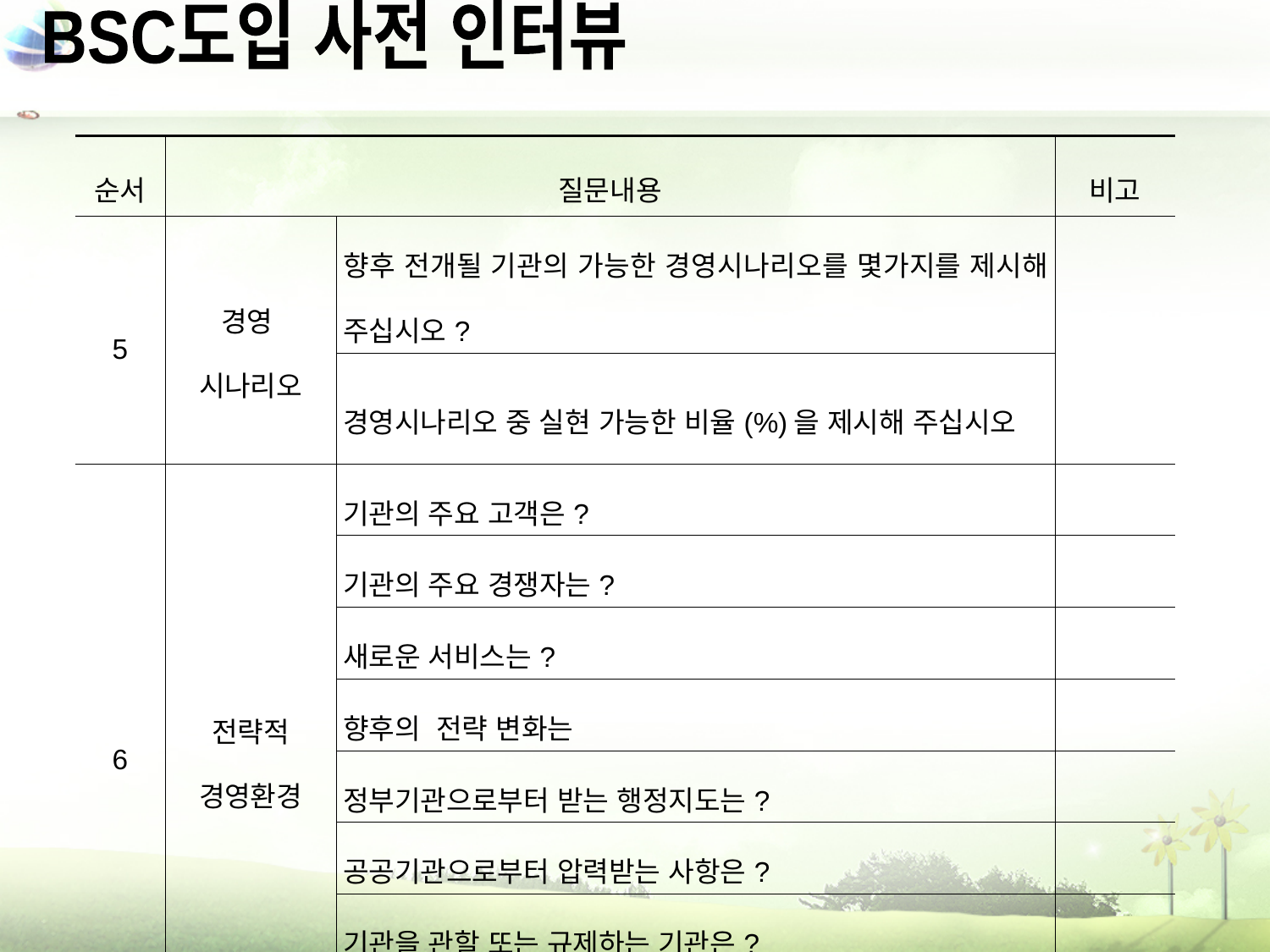

BSC도입 사전 인터뷰
| 순서 | 질문내용 |  | 비고 |
| --- | --- | --- | --- |
| 5 | 경영 시나리오 | 향후 전개될 기관의 가능한 경영시나리오를 몇가지를 제시해 주십시오? |  |
|  |  | 경영시나리오 중 실현 가능한 비율(%)을 제시해 주십시오 |  |
| 6 | 전략적 경영환경 | 기관의 주요 고객은? |  |
|  |  | 기관의 주요 경쟁자는? |  |
|  |  | 새로운 서비스는? |  |
|  |  | 향후의 전략 변화는 |  |
|  |  | 정부기관으로부터 받는 행정지도는? |  |
|  |  | 공공기관으로부터 압력받는 사항은? |  |
|  |  | 기관을 관할 또는 규제하는 기관은? |  |
|  |  | 기관의 주요 영향변수는? |  |